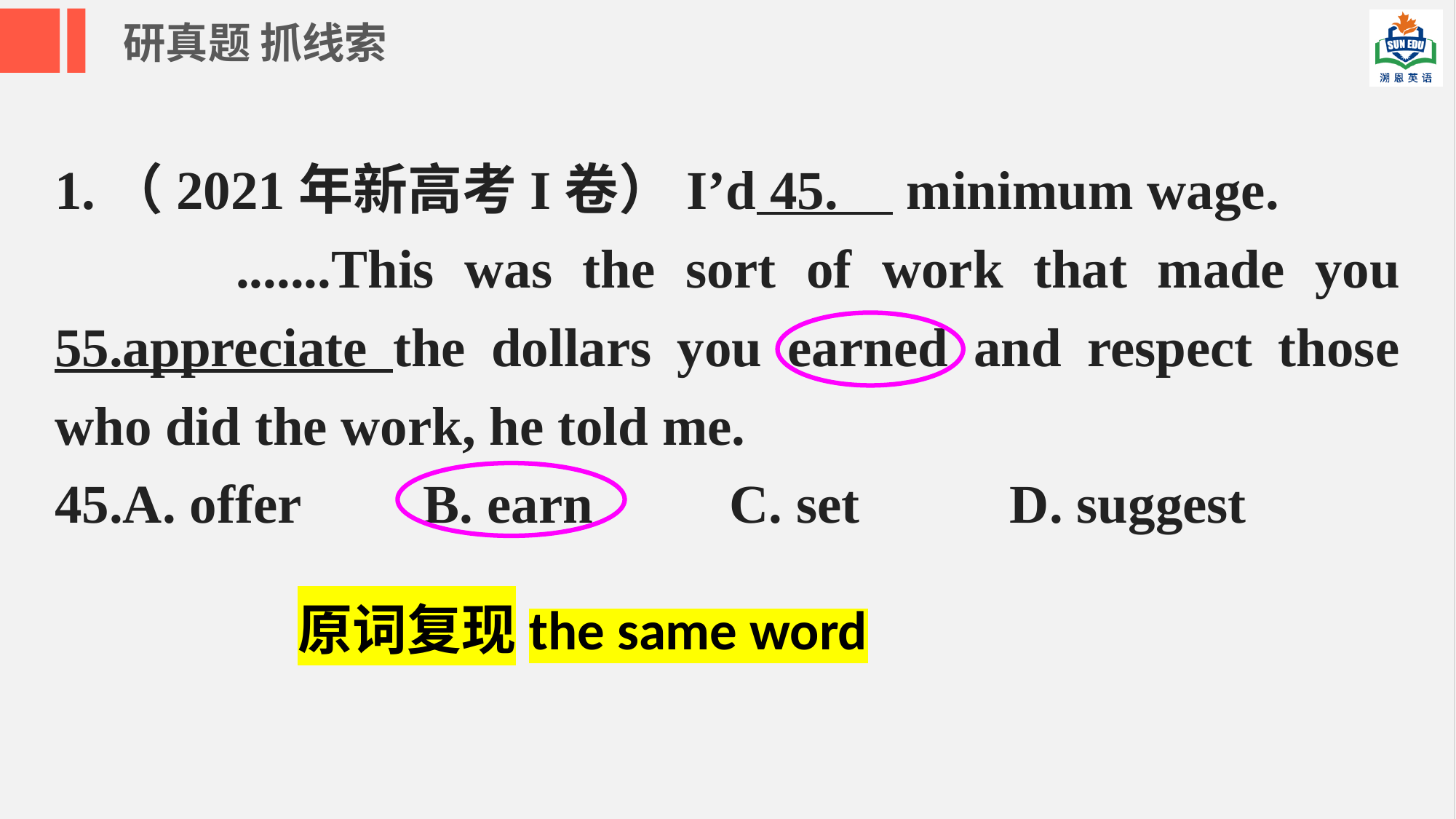

研真题 抓线索
1.（2021年新高考I卷）I’d 45.     minimum wage.
      .......This was the sort of work that made you 55.appreciate the dollars you earned and respect those who did the work, he told me.
45.A. offer         B. earn          C. set           D. suggest

原词复现the same word